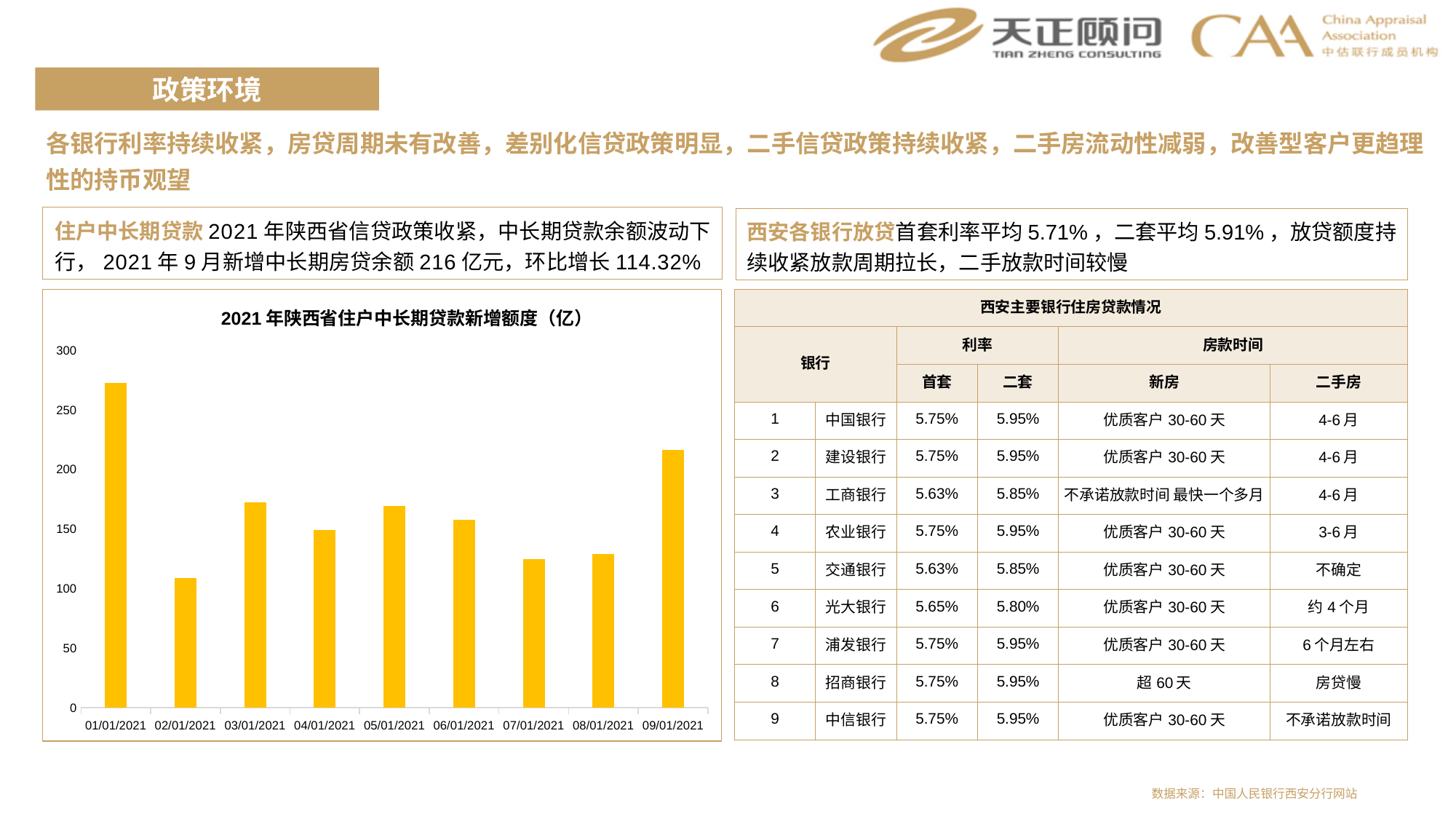

政策环境
各银行利率持续收紧，房贷周期未有改善，差别化信贷政策明显，二手信贷政策持续收紧，二手房流动性减弱，改善型客户更趋理性的持币观望
住户中长期贷款2021年陕西省信贷政策收紧，中长期贷款余额波动下行，2021年9月新增中长期房贷余额216亿元，环比增长114.32%
西安各银行放贷首套利率平均5.71%，二套平均5.91%，放贷额度持续收紧放款周期拉长，二手放款时间较慢

### Chart: 2021年陕西省住户中长期贷款新增额度（亿）

| Category |  |
|---|---|
| 44197 | 272.42 |
| 44228 | 108.75 |
| 44256 | 172.18 |
| 44287 | 149.09 |
| 44317 | 168.97 |
| 44348 | 157.86 |
| 44378 | 124.69 |
| 44409 | 128.82 |
| 44440 | 216.51 |
| 西安主要银行住房贷款情况 |  |  |  |  |  |
| --- | --- | --- | --- | --- | --- |
| 银行 |  | 利率 |  | 房款时间 |  |
|  |  | 首套 | 二套 | 新房 | 二手房 |
| 1 | 中国银行 | 5.75% | 5.95% | 优质客户30-60天 | 4-6月 |
| 2 | 建设银行 | 5.75% | 5.95% | 优质客户30-60天 | 4-6月 |
| 3 | 工商银行 | 5.63% | 5.85% | 不承诺放款时间 最快一个多月 | 4-6月 |
| 4 | 农业银行 | 5.75% | 5.95% | 优质客户30-60天 | 3-6月 |
| 5 | 交通银行 | 5.63% | 5.85% | 优质客户30-60天 | 不确定 |
| 6 | 光大银行 | 5.65% | 5.80% | 优质客户30-60天 | 约4个月 |
| 7 | 浦发银行 | 5.75% | 5.95% | 优质客户30-60天 | 6个月左右 |
| 8 | 招商银行 | 5.75% | 5.95% | 超60天 | 房贷慢 |
| 9 | 中信银行 | 5.75% | 5.95% | 优质客户30-60天 | 不承诺放款时间 |
数据来源：中国人民银行西安分行网站